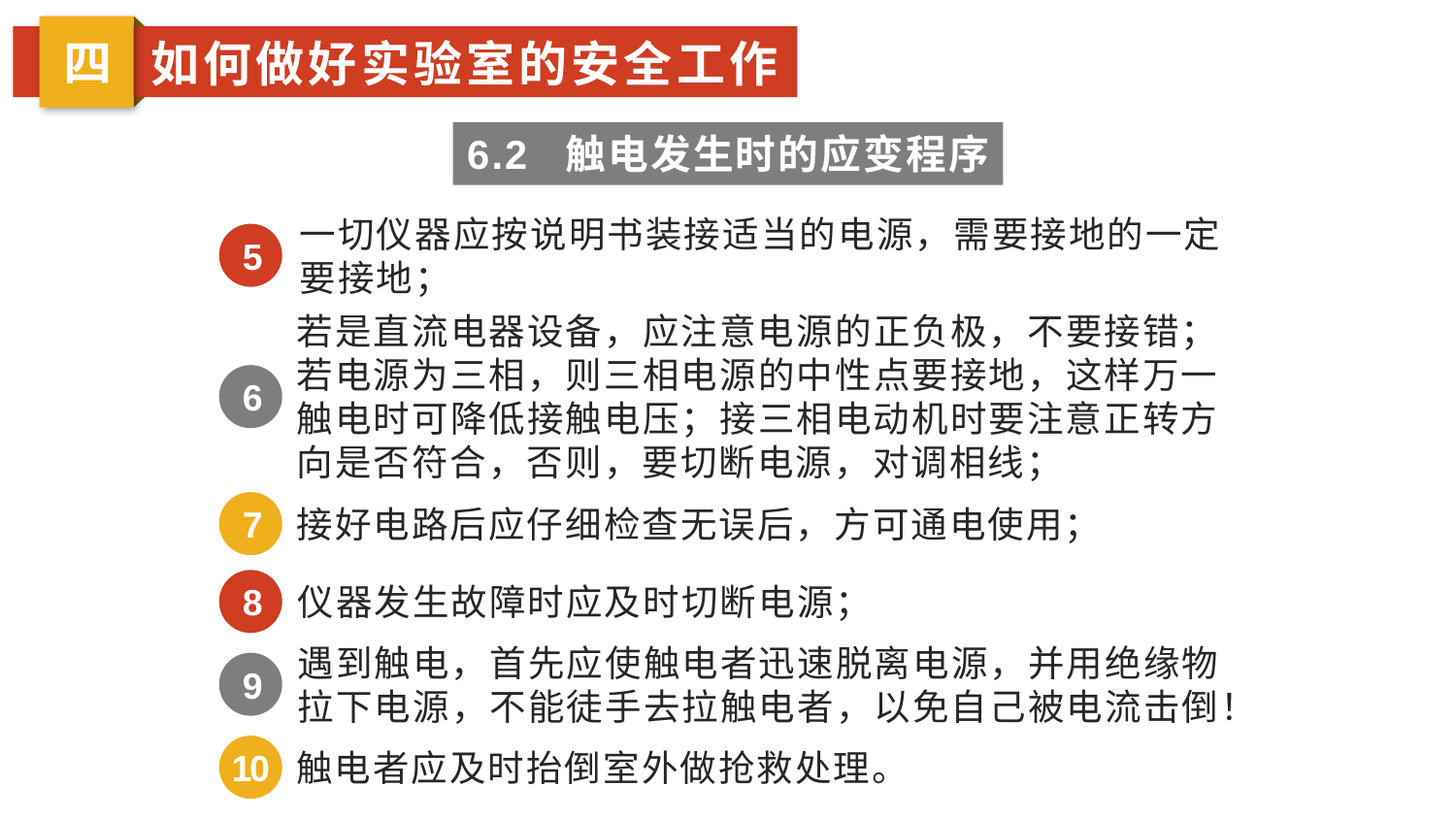

四

如何做好实验室的安全工作

6.2  触电发生时的应变程序
一切仪器应按说明书装接适当的电源，需要接地的一定要接地；
5
若是直流电器设备，应注意电源的正负极，不要接错；若电源为三相，则三相电源的中性点要接地，这样万一触电时可降低接触电压；接三相电动机时要注意正转方向是否符合，否则，要切断电源，对调相线；
6
7
接好电路后应仔细检查无误后，方可通电使用；
8
仪器发生故障时应及时切断电源；
遇到触电，首先应使触电者迅速脱离电源，并用绝缘物拉下电源，不能徒手去拉触电者，以免自己被电流击倒！
9
10
触电者应及时抬倒室外做抢救处理。